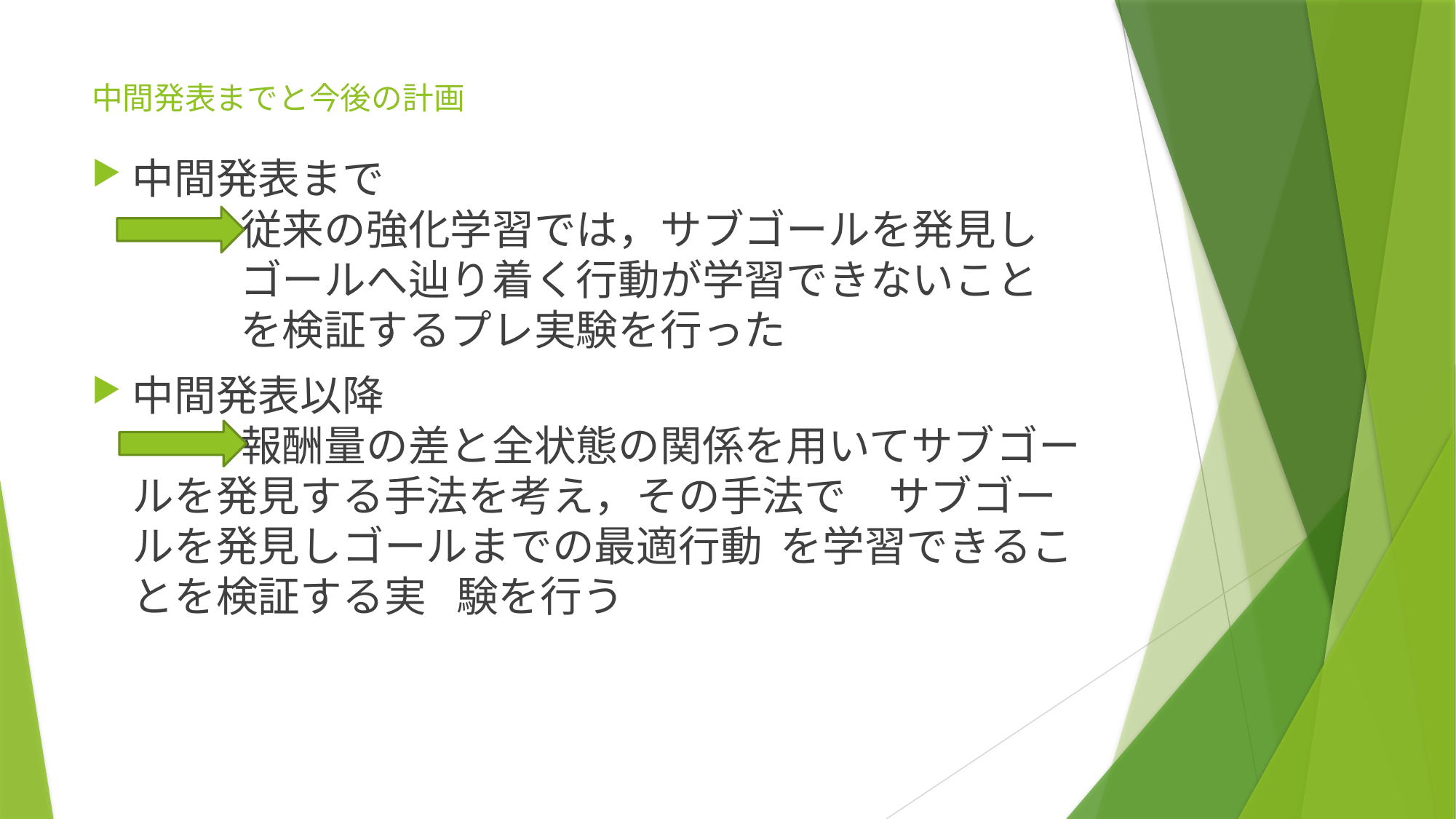

# 中間発表までと今後の計画
中間発表まで
			従来の強化学習では，サブゴールを発見し				ゴールへ辿り着く行動が学習できないこと				を検証するプレ実験を行った
中間発表以降
			報酬量の差と全状態の関係を用いてサブ				ゴールを発見する手法を考え，その手法で				サブゴールを発見しゴールまでの最適行動				を学習できることを検証する実	験を行う